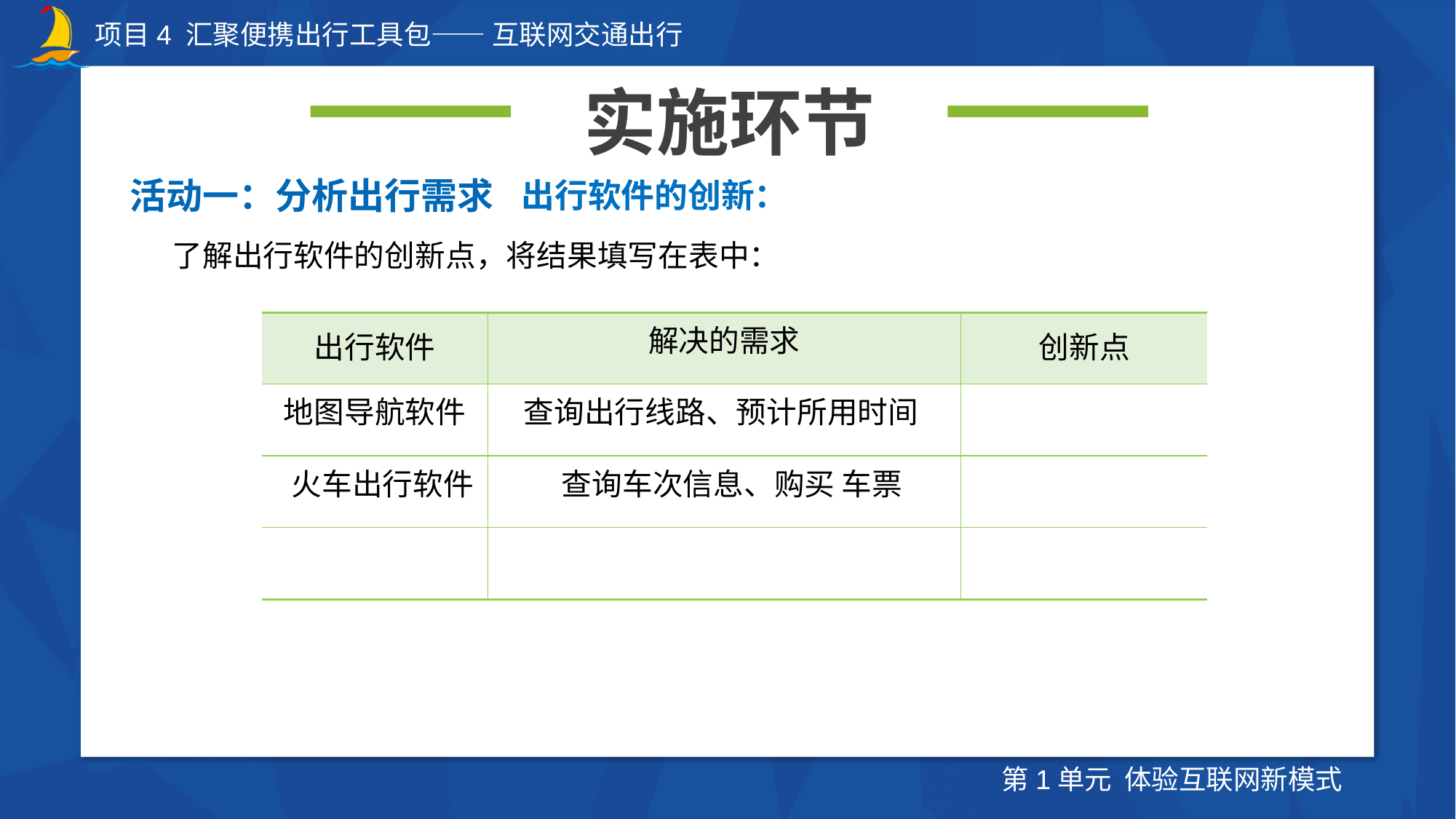

实施环节

活动一：分析出行需求
出行软件的创新：
了解出行软件的创新点，将结果填写在表中：
| 出行软件 | 解决的需求 | 创新点 |
| --- | --- | --- |
| 地图导航软件 | 查询出行线路、预计所用时间 |  |
| 火车出行软件 | 查询车次信息、购买 车票 |  |
|  |  |  |